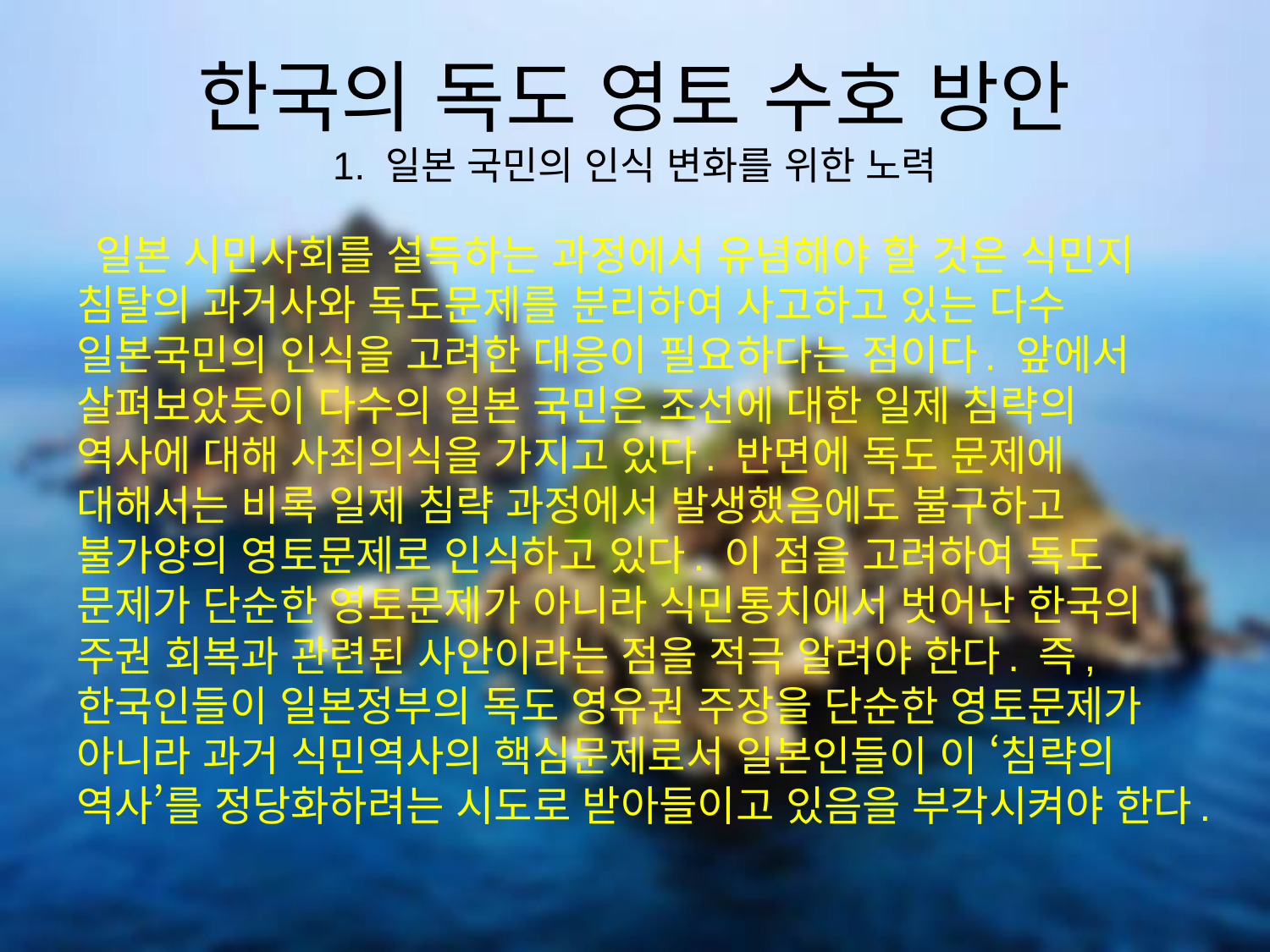

# 한국의 독도 영토 수호 방안 1. 일본 국민의 인식 변화를 위한 노력
 일본 시민사회를 설득하는 과정에서 유념해야 할 것은 식민지 침탈의 과거사와 독도문제를 분리하여 사고하고 있는 다수 일본국민의 인식을 고려한 대응이 필요하다는 점이다. 앞에서 살펴보았듯이 다수의 일본 국민은 조선에 대한 일제 침략의 역사에 대해 사죄의식을 가지고 있다. 반면에 독도 문제에 대해서는 비록 일제 침략 과정에서 발생했음에도 불구하고 불가양의 영토문제로 인식하고 있다. 이 점을 고려하여 독도 문제가 단순한 영토문제가 아니라 식민통치에서 벗어난 한국의 주권 회복과 관련된 사안이라는 점을 적극 알려야 한다. 즉, 한국인들이 일본정부의 독도 영유권 주장을 단순한 영토문제가 아니라 과거 식민역사의 핵심문제로서 일본인들이 이 ‘침략의 역사’를 정당화하려는 시도로 받아들이고 있음을 부각시켜야 한다.